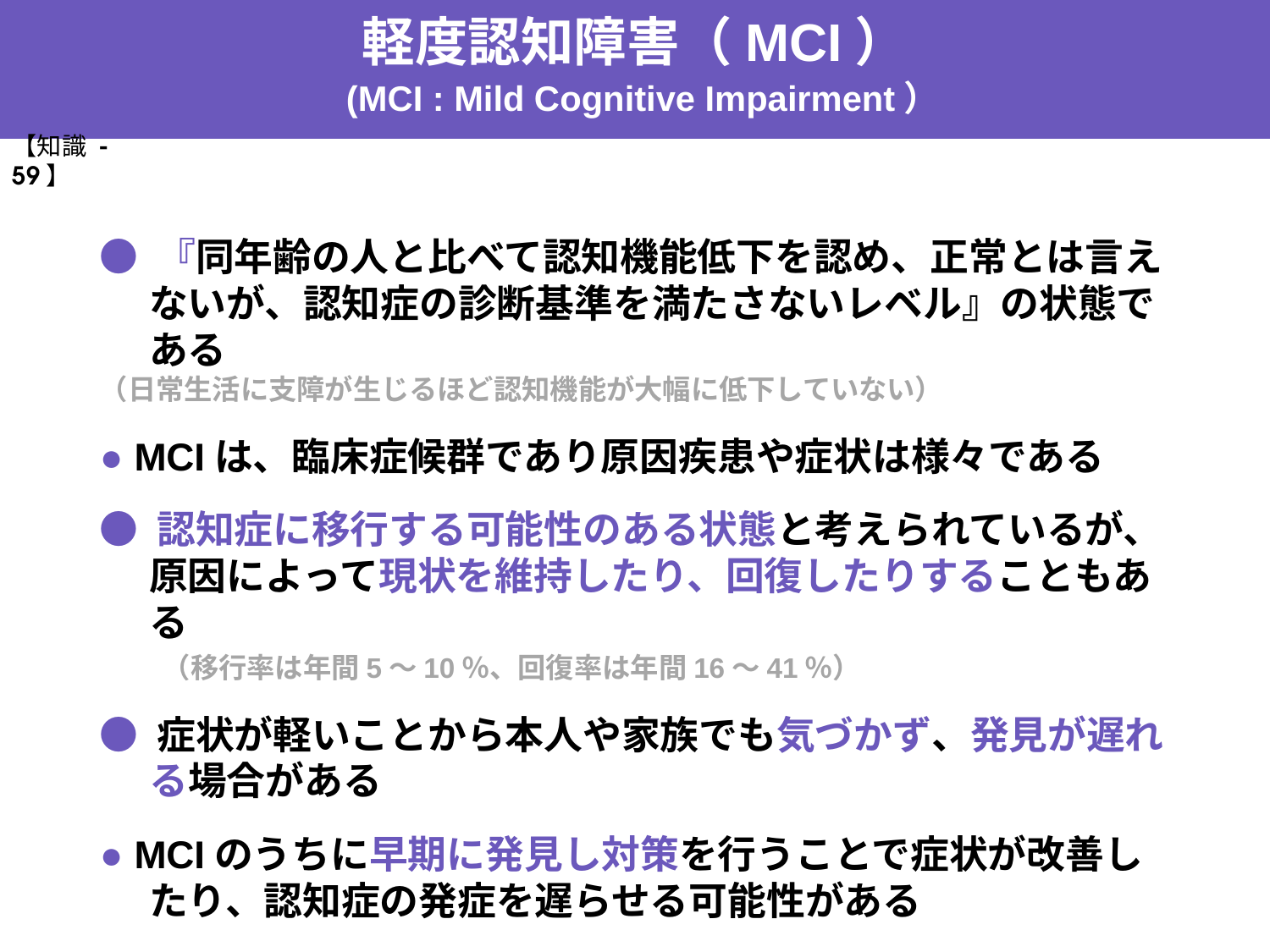

軽度認知障害（MCI）
 (MCI : Mild Cognitive Impairment）
【知識 -59】
● 『同年齢の人と比べて認知機能低下を認め、正常とは言えないが、認知症の診断基準を満たさないレベル』の状態である
（日常生活に支障が生じるほど認知機能が大幅に低下していない）
● MCIは、臨床症候群であり原因疾患や症状は様々である
● 認知症に移行する可能性のある状態と考えられているが、原因によって現状を維持したり、回復したりすることもある
　　 （移行率は年間5～10％、回復率は年間16～41％）
● 症状が軽いことから本人や家族でも気づかず、発見が遅れる場合がある
● MCIのうちに早期に発見し対策を行うことで症状が改善したり、認知症の発症を遅らせる可能性がある